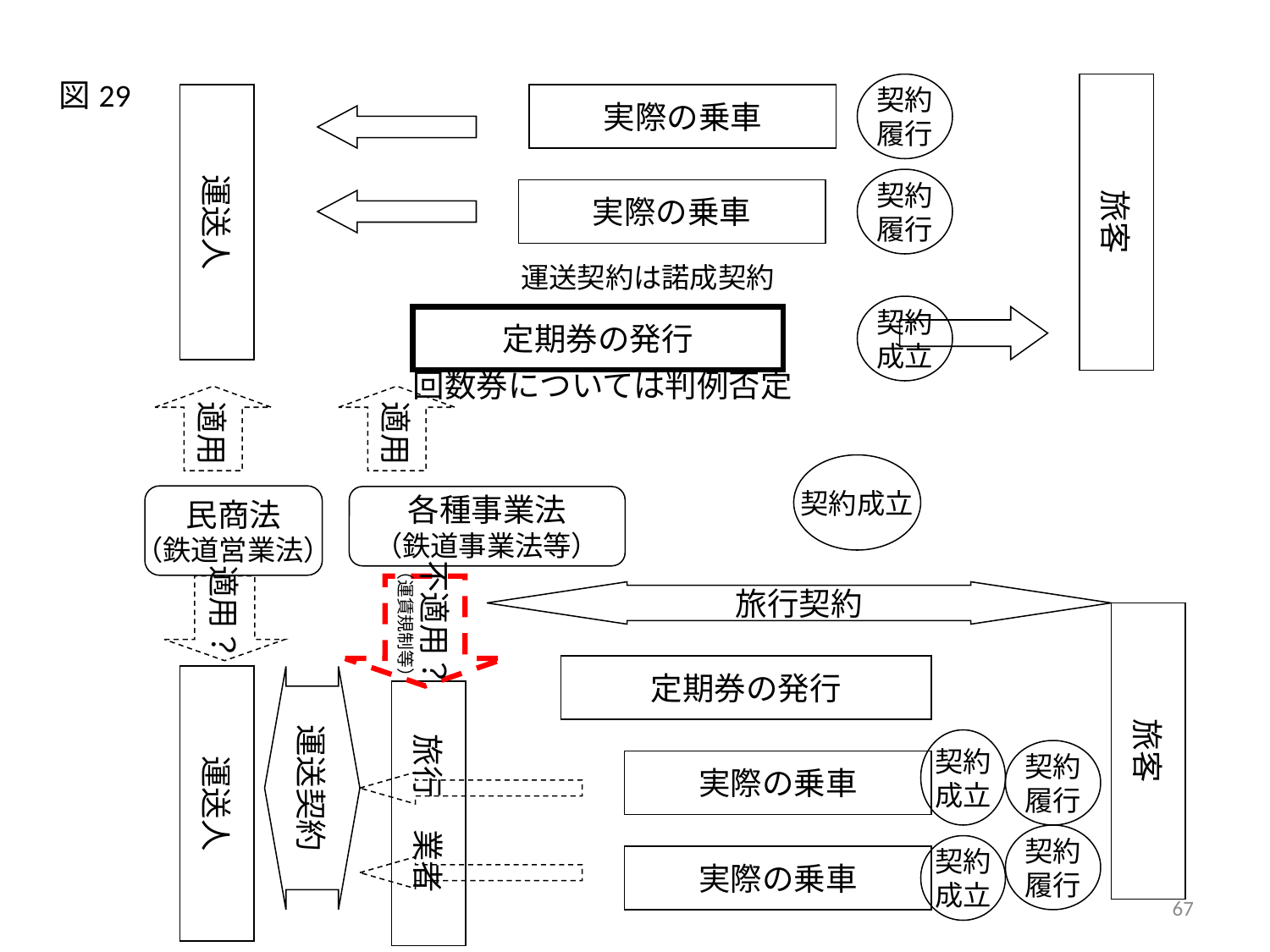

図29
契約
履行
旅客
運送人
実際の乗車

契約
履行
実際の乗車

運送契約は諾成契約
契約
成立
定期券の発行

回数券については判例否定
適用
適用
契約成立
民商法
（鉄道営業法）
各種事業法
（鉄道事業法等）
適用？
不適用？
（運賃規制等）
旅行契約
旅客
定期券の発行
運送人
運送契約
旅行　業者
契約
成立
契約
履行
実際の乗車

契約
履行
契約
成立
実際の乗車

67